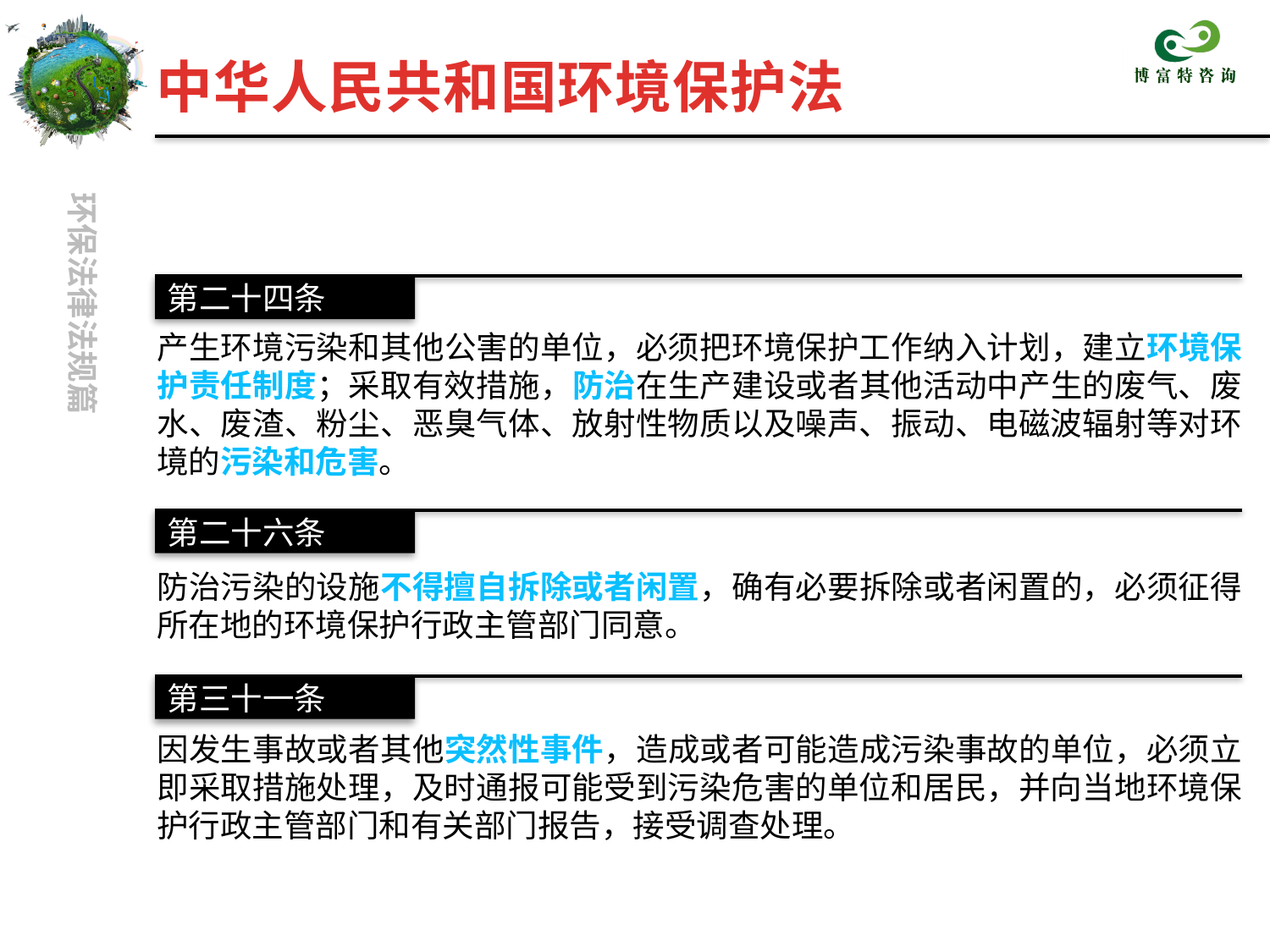

中华人民共和国环境保护法
第二十四条
产生环境污染和其他公害的单位，必须把环境保护工作纳入计划，建立环境保护责任制度；采取有效措施，防治在生产建设或者其他活动中产生的废气、废水、废渣、粉尘、恶臭气体、放射性物质以及噪声、振动、电磁波辐射等对环境的污染和危害。

第二十六条
防治污染的设施不得擅自拆除或者闲置，确有必要拆除或者闲置的，必须征得所在地的环境保护行政主管部门同意。

第三十一条
因发生事故或者其他突然性事件，造成或者可能造成污染事故的单位，必须立即采取措施处理，及时通报可能受到污染危害的单位和居民，并向当地环境保护行政主管部门和有关部门报告，接受调查处理。
第二十四条
第二十六条
第三十一条